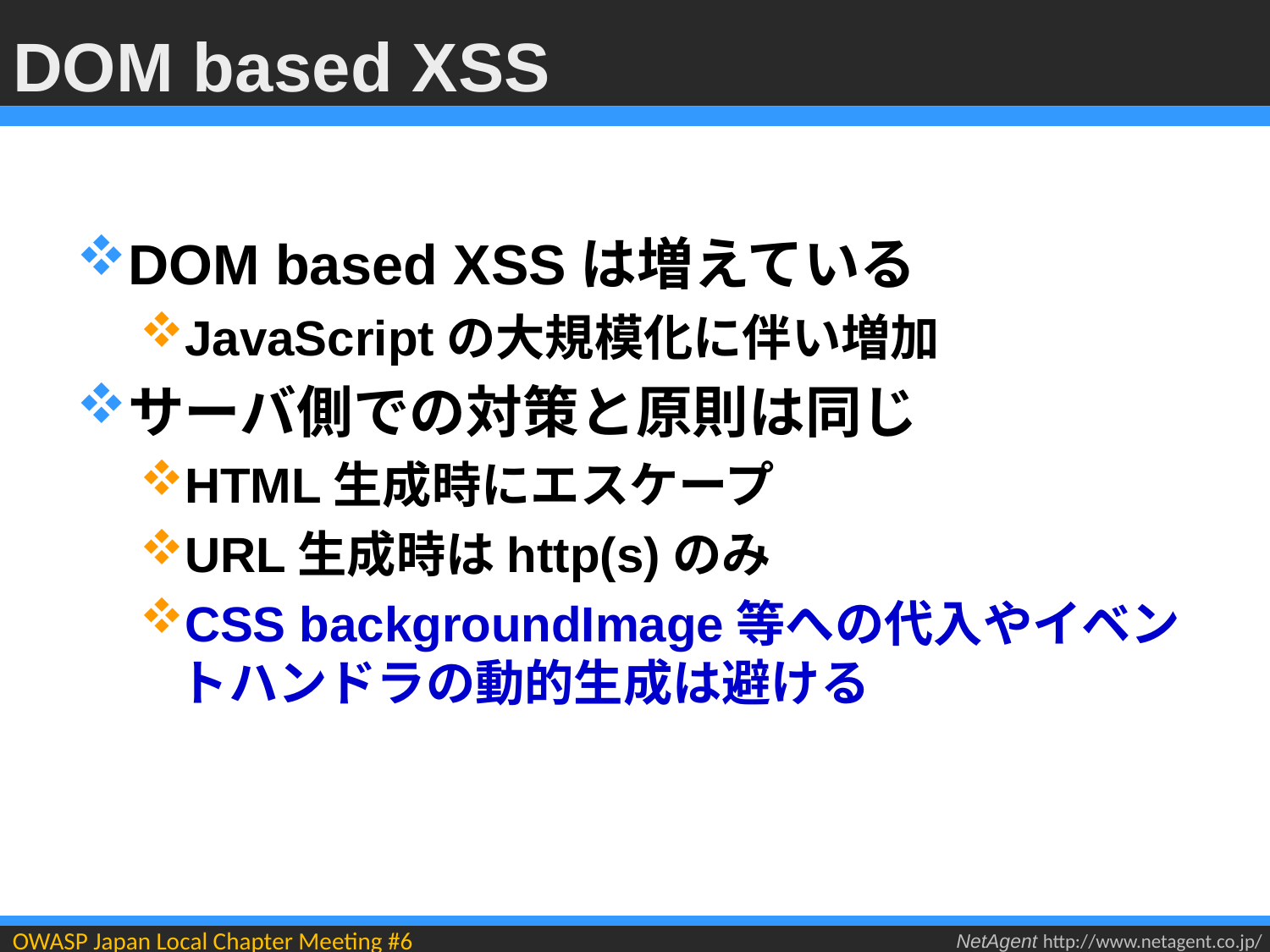

# DOM based XSS
DOM based XSSは増えている
JavaScriptの大規模化に伴い増加
サーバ側での対策と原則は同じ
HTML生成時にエスケープ
URL生成時はhttp(s)のみ
CSS backgroundImage等への代入やイベントハンドラの動的生成は避ける